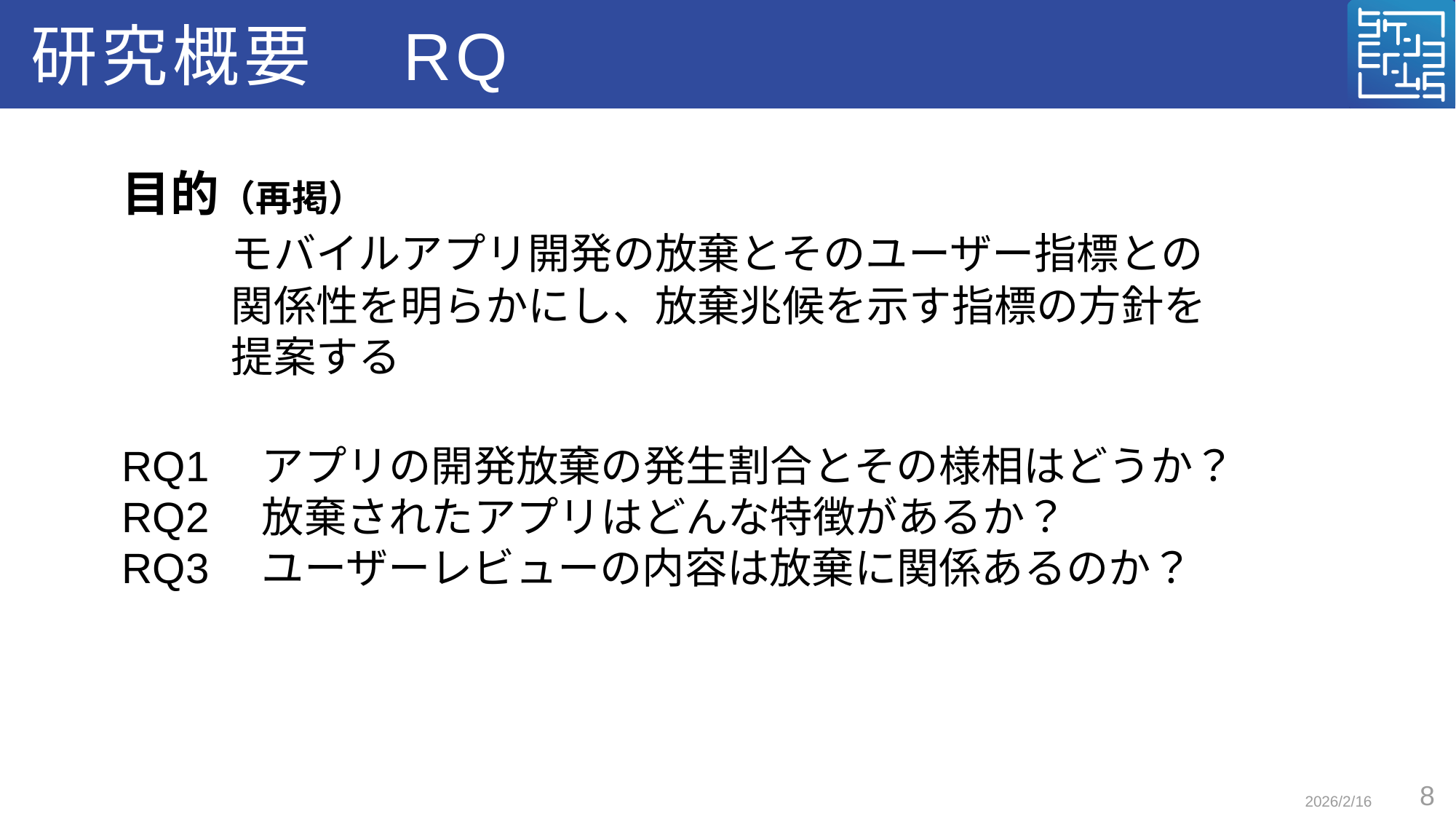

# 研究概要　RQ
目的（再掲）
	モバイルアプリ開発の放棄とそのユーザー指標との
	関係性を明らかにし、放棄兆候を示す指標の方針を
	提案する

RQ1　アプリの開発放棄の発生割合とその様相はどうか？
RQ2　放棄されたアプリはどんな特徴があるか？
RQ3　ユーザーレビューの内容は放棄に関係あるのか？
8
2026/2/16